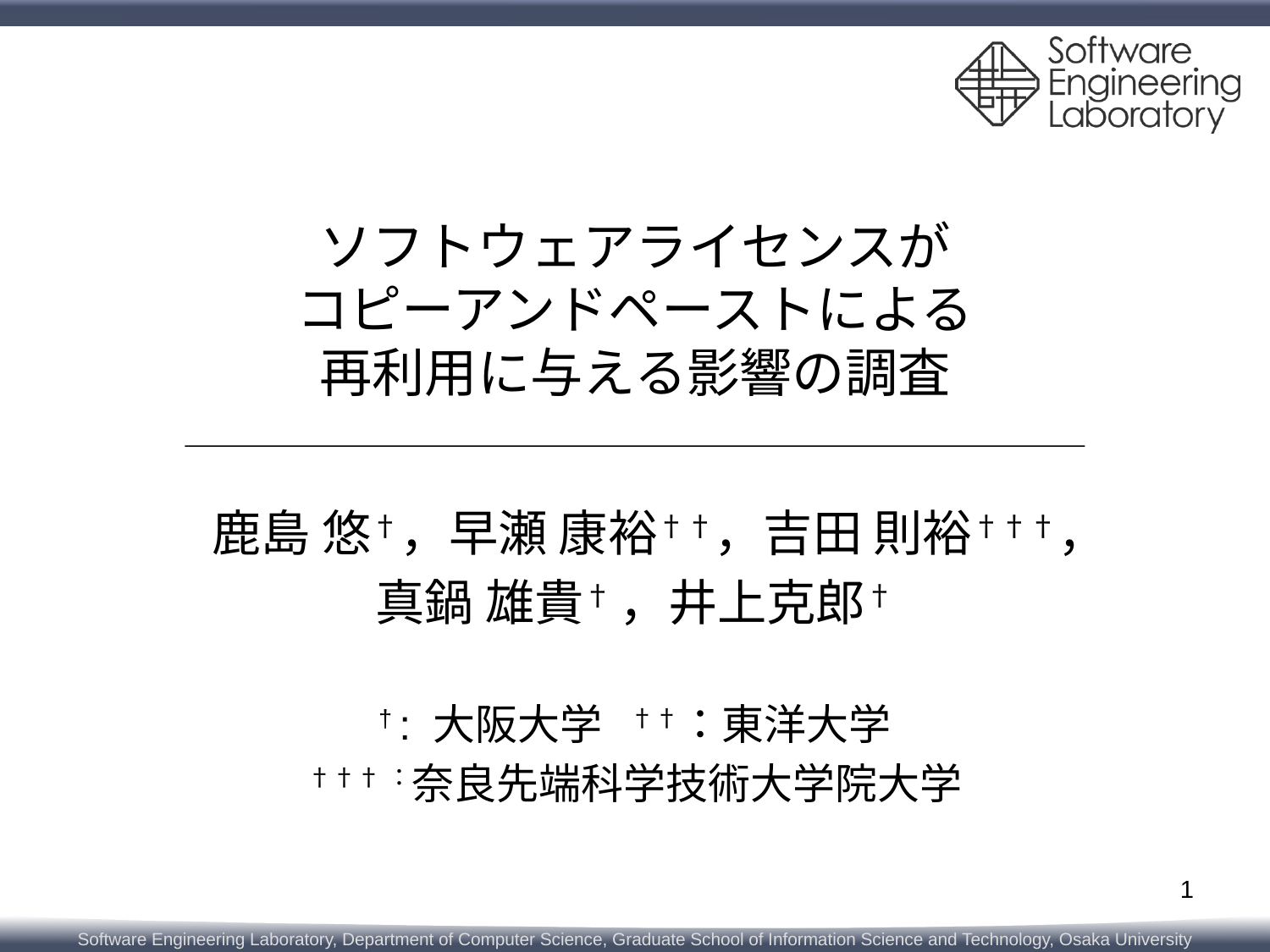

# ソフトウェアライセンスが コピーアンドペーストによる 再利用に与える影響の調査
鹿島 悠†，早瀬 康裕††，吉田 則裕†††，
真鍋 雄貴† ，井上克郎†

† : 大阪大学   ††：東洋大学
†††：奈良先端科学技術大学院大学

1